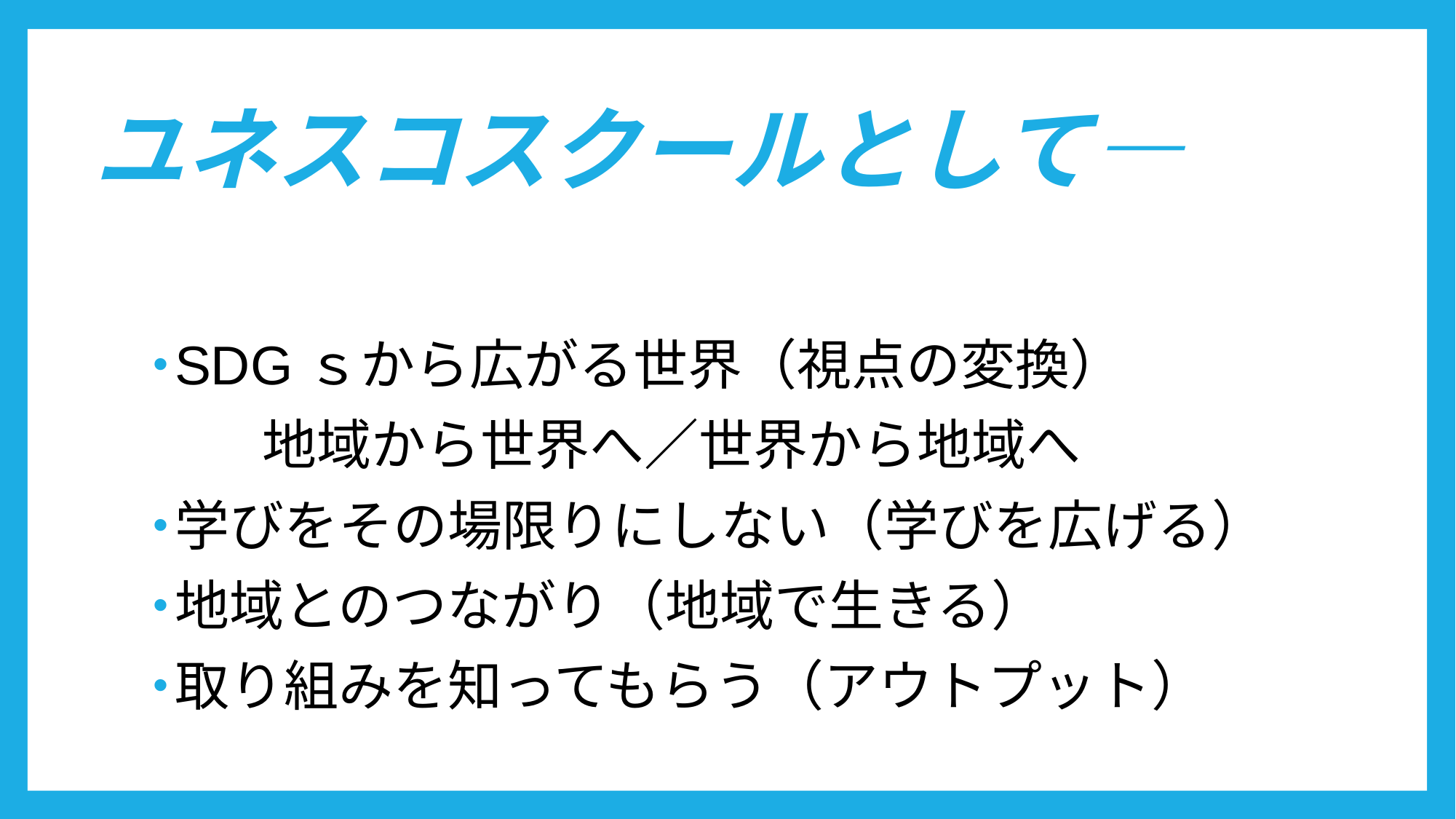

# ユネスコスクールとして―

SDGｓから広がる世界（視点の変換）
　　地域から世界へ／世界から地域へ
学びをその場限りにしない（学びを広げる）
地域とのつながり（地域で生きる）
取り組みを知ってもらう（アウトプット）